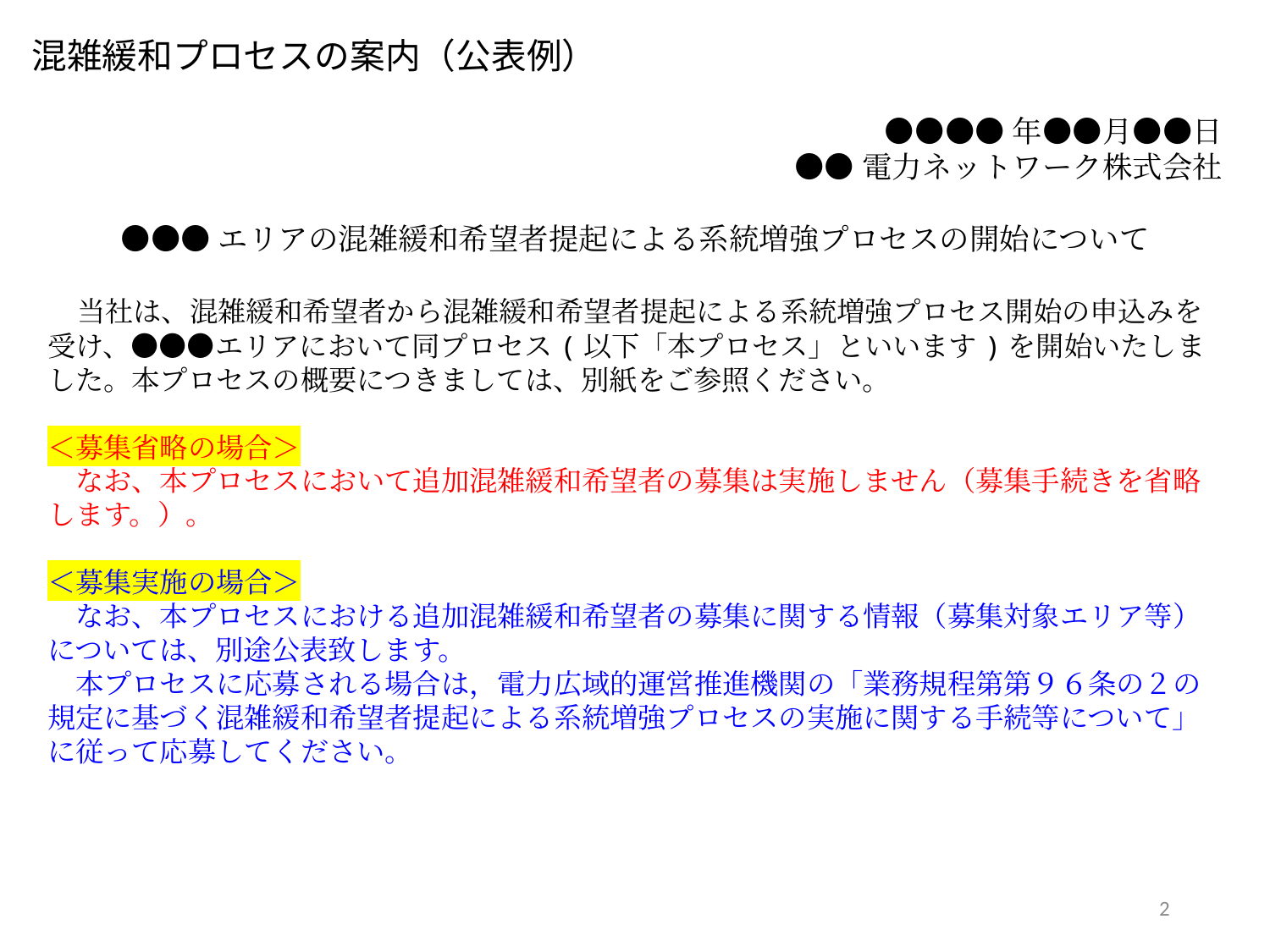

混雑緩和プロセスの案内（公表例）
●●●●年●●月●●日
●●電力ネットワーク株式会社

●●●エリアの混雑緩和希望者提起による系統増強プロセスの開始について

　当社は、混雑緩和希望者から混雑緩和希望者提起による系統増強プロセス開始の申込みを受け、●●●エリアにおいて同プロセス(以下「本プロセス」といいます)を開始いたしました。本プロセスの概要につきましては、別紙をご参照ください。

＜募集省略の場合＞
　なお、本プロセスにおいて追加混雑緩和希望者の募集は実施しません（募集手続きを省略します。）。

＜募集実施の場合＞
　なお、本プロセスにおける追加混雑緩和希望者の募集に関する情報（募集対象エリア等）については、別途公表致します。
　本プロセスに応募される場合は，電力広域的運営推進機関の「業務規程第第９６条の２の規定に基づく混雑緩和希望者提起による系統増強プロセスの実施に関する手続等について」に従って応募してください。
2